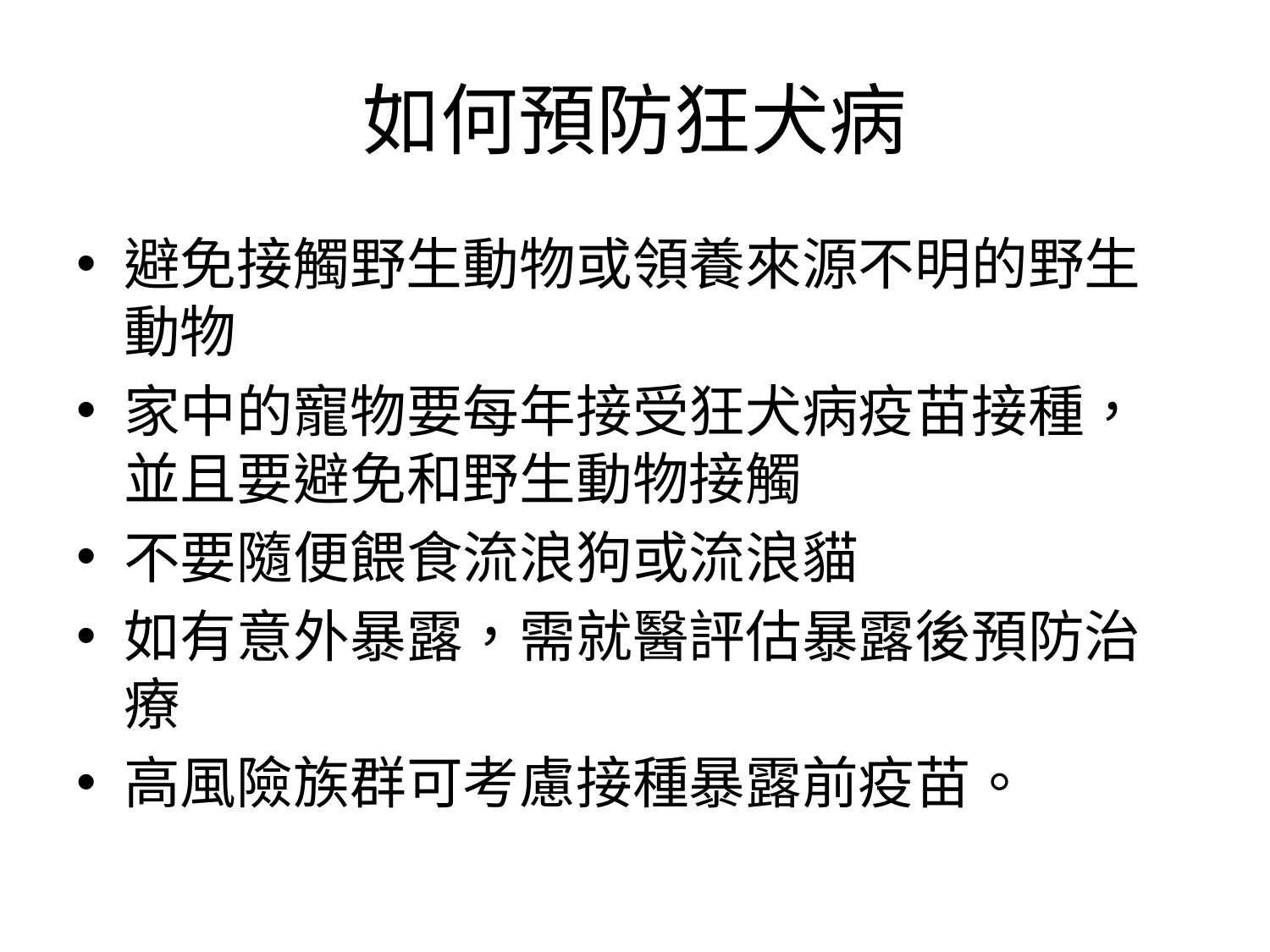

# 如何預防狂犬病
避免接觸野生動物或領養來源不明的野生動物
家中的寵物要每年接受狂犬病疫苗接種，並且要避免和野生動物接觸
不要隨便餵食流浪狗或流浪貓
如有意外暴露，需就醫評估暴露後預防治療
高風險族群可考慮接種暴露前疫苗。